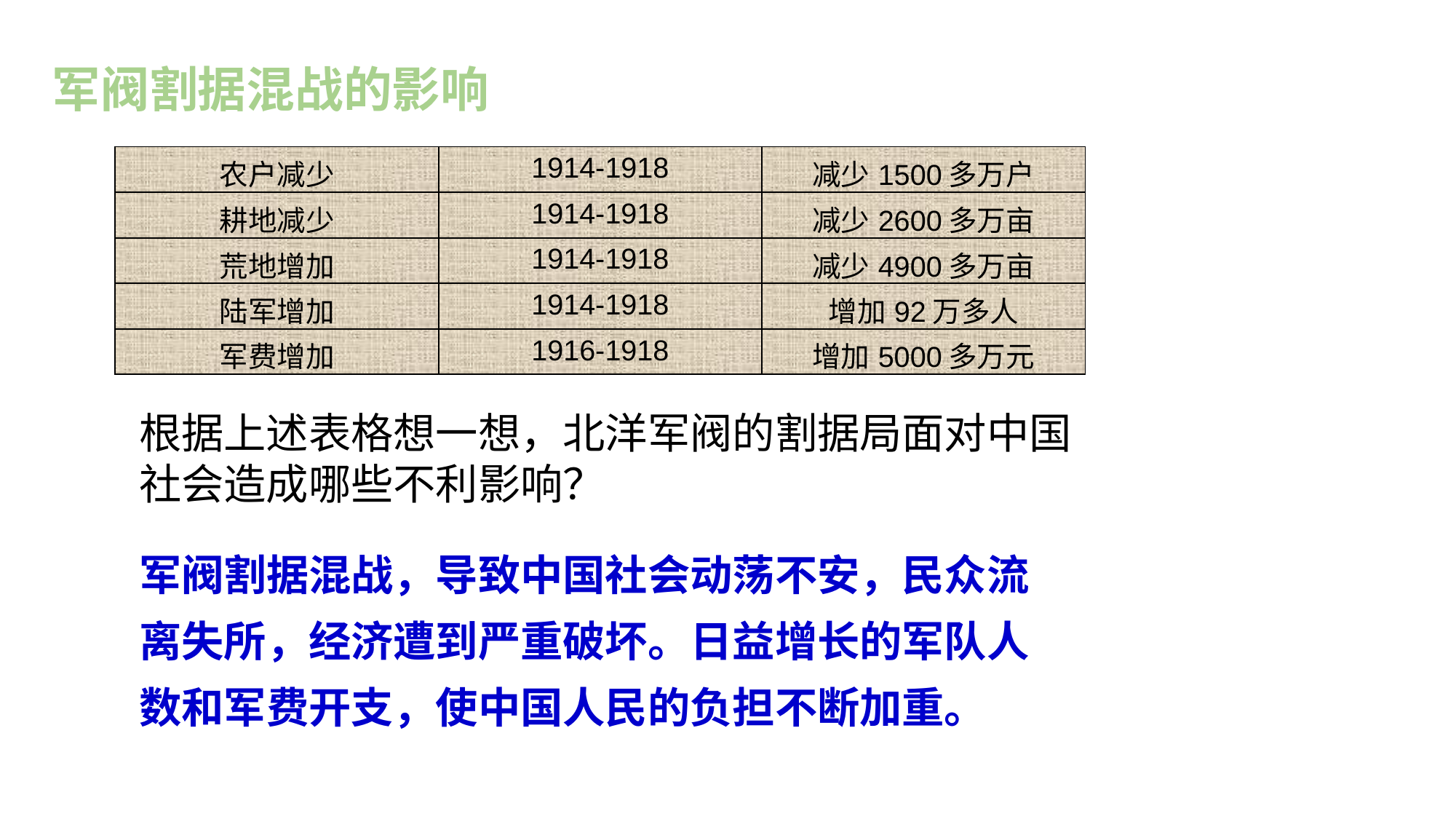

军阀割据混战的影响
| 农户减少 | 1914-1918 | 减少1500多万户 |
| --- | --- | --- |
| 耕地减少 | 1914-1918 | 减少2600多万亩 |
| 荒地增加 | 1914-1918 | 减少4900多万亩 |
| 陆军增加 | 1914-1918 | 增加92万多人 |
| 军费增加 | 1916-1918 | 增加5000多万元 |
|  |
| --- |
|  |
根据上述表格想一想，北洋军阀的割据局面对中国社会造成哪些不利影响？

军阀割据混战，导致中国社会动荡不安，民众流离失所，经济遭到严重破坏。日益增长的军队人数和军费开支，使中国人民的负担不断加重。